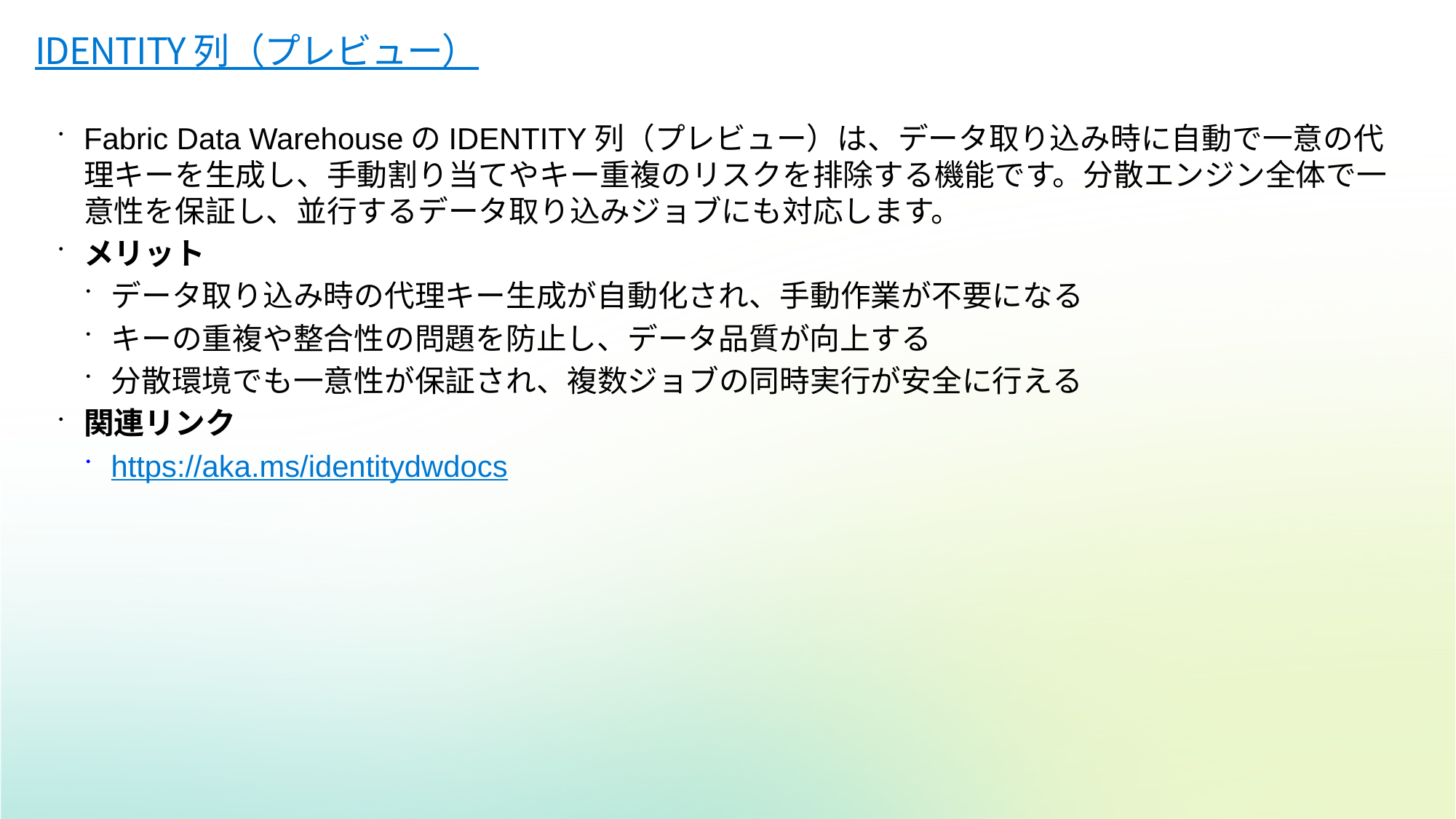

# IDENTITY 列（プレビュー）
Fabric Data WarehouseのIDENTITY列（プレビュー）は、データ取り込み時に自動で一意の代理キーを生成し、手動割り当てやキー重複のリスクを排除する機能です。分散エンジン全体で一意性を保証し、並行するデータ取り込みジョブにも対応します。
メリット
データ取り込み時の代理キー生成が自動化され、手動作業が不要になる
キーの重複や整合性の問題を防止し、データ品質が向上する
分散環境でも一意性が保証され、複数ジョブの同時実行が安全に行える
関連リンク
https://aka.ms/identitydwdocs